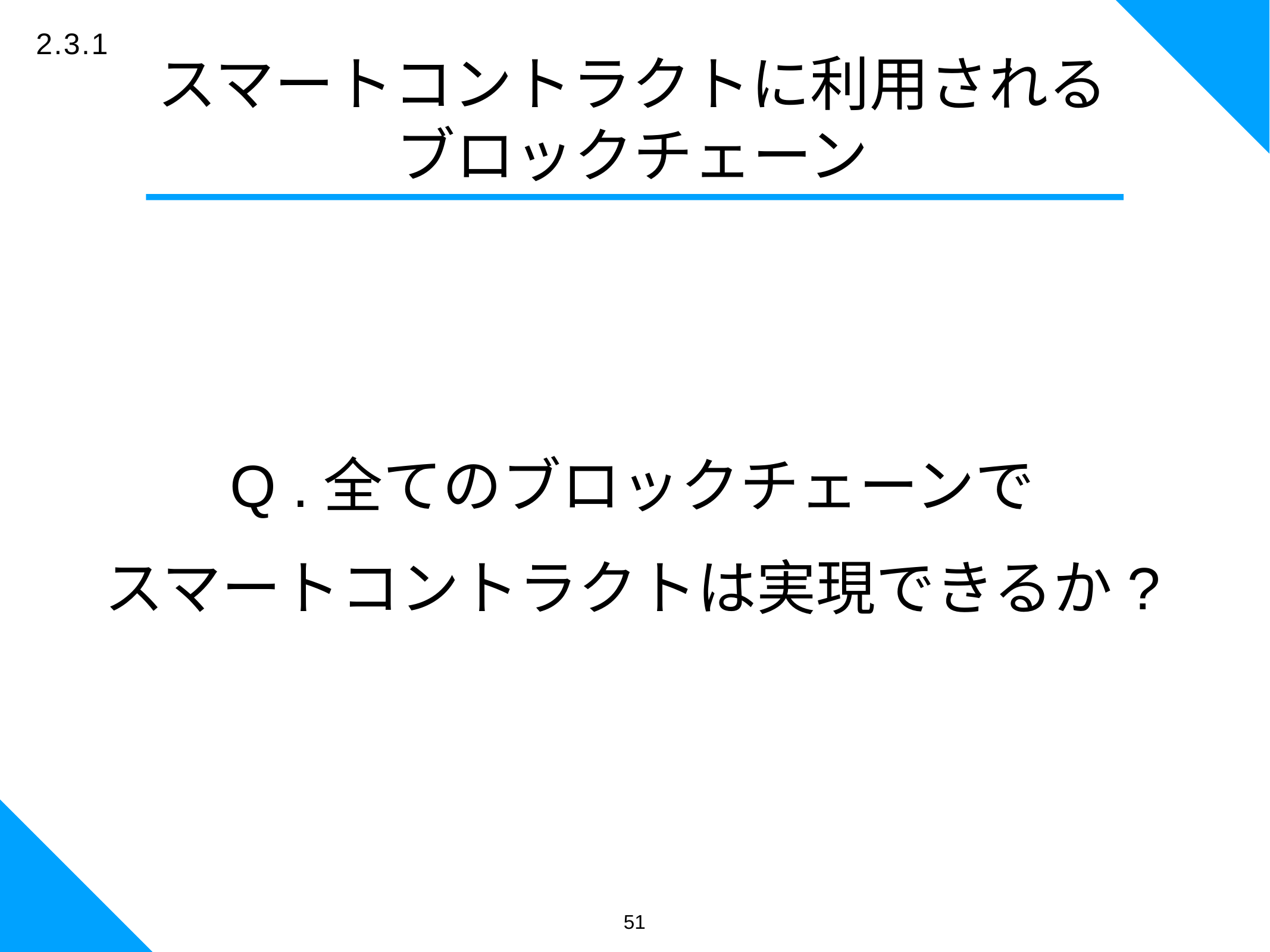

51
2.3.1
# スマートコントラクトに利用される ブロックチェーン
Q .全てのブロックチェーンで
スマートコントラクトは実現できるか?